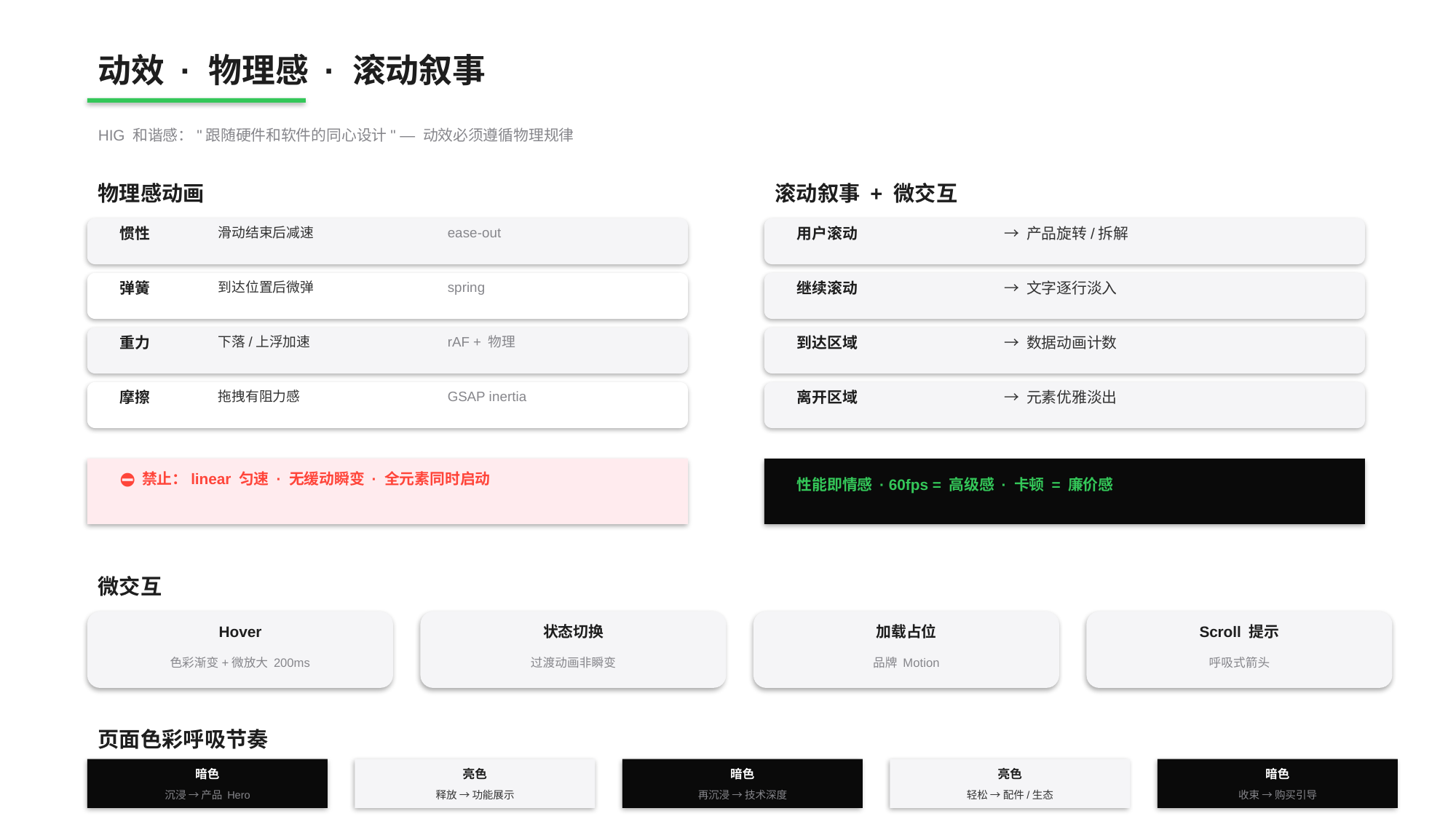

动效 · 物理感 · 滚动叙事

HIG 和谐感："跟随硬件和软件的同心设计" — 动效必须遵循物理规律
物理感动画
滚动叙事 + 微交互

惯性
滑动结束后减速
ease-out

用户滚动
→ 产品旋转/拆解

弹簧
到达位置后微弹
spring

继续滚动
→ 文字逐行淡入

重力
下落/上浮加速
rAF + 物理

到达区域
→ 数据动画计数

摩擦
拖拽有阻力感
GSAP inertia

离开区域
→ 元素优雅淡出

⛔ 禁止：linear 匀速 · 无缓动瞬变 · 全元素同时启动
性能即情感 · 60fps = 高级感 · 卡顿 = 廉价感
微交互

Hover
状态切换
加载占位
Scroll 提示
色彩渐变+微放大 200ms
过渡动画非瞬变
品牌 Motion
呼吸式箭头
页面色彩呼吸节奏

暗色
亮色
暗色
亮色
暗色
沉浸 → 产品 Hero
释放 → 功能展示
再沉浸 → 技术深度
轻松 → 配件/生态
收束 → 购买引导